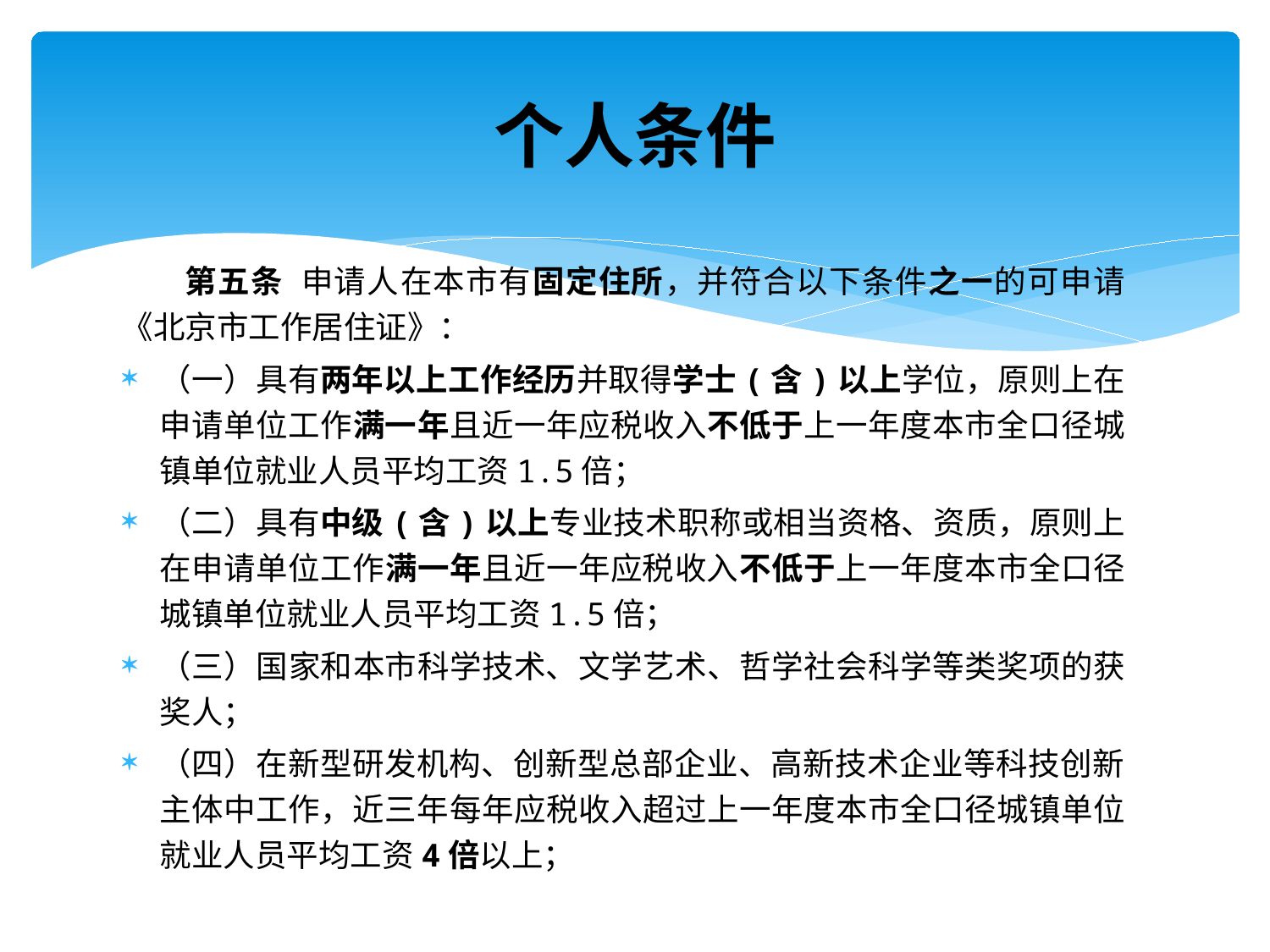

# 个人条件
第五条  申请人在本市有固定住所，并符合以下条件之一的可申请《北京市工作居住证》：
（一）具有两年以上工作经历并取得学士(含)以上学位，原则上在申请单位工作满一年且近一年应税收入不低于上一年度本市全口径城镇单位就业人员平均工资1.5倍；
（二）具有中级(含)以上专业技术职称或相当资格、资质，原则上在申请单位工作满一年且近一年应税收入不低于上一年度本市全口径城镇单位就业人员平均工资1.5倍；
（三）国家和本市科学技术、文学艺术、哲学社会科学等类奖项的获奖人；
（四）在新型研发机构、创新型总部企业、高新技术企业等科技创新主体中工作，近三年每年应税收入超过上一年度本市全口径城镇单位就业人员平均工资4倍以上；